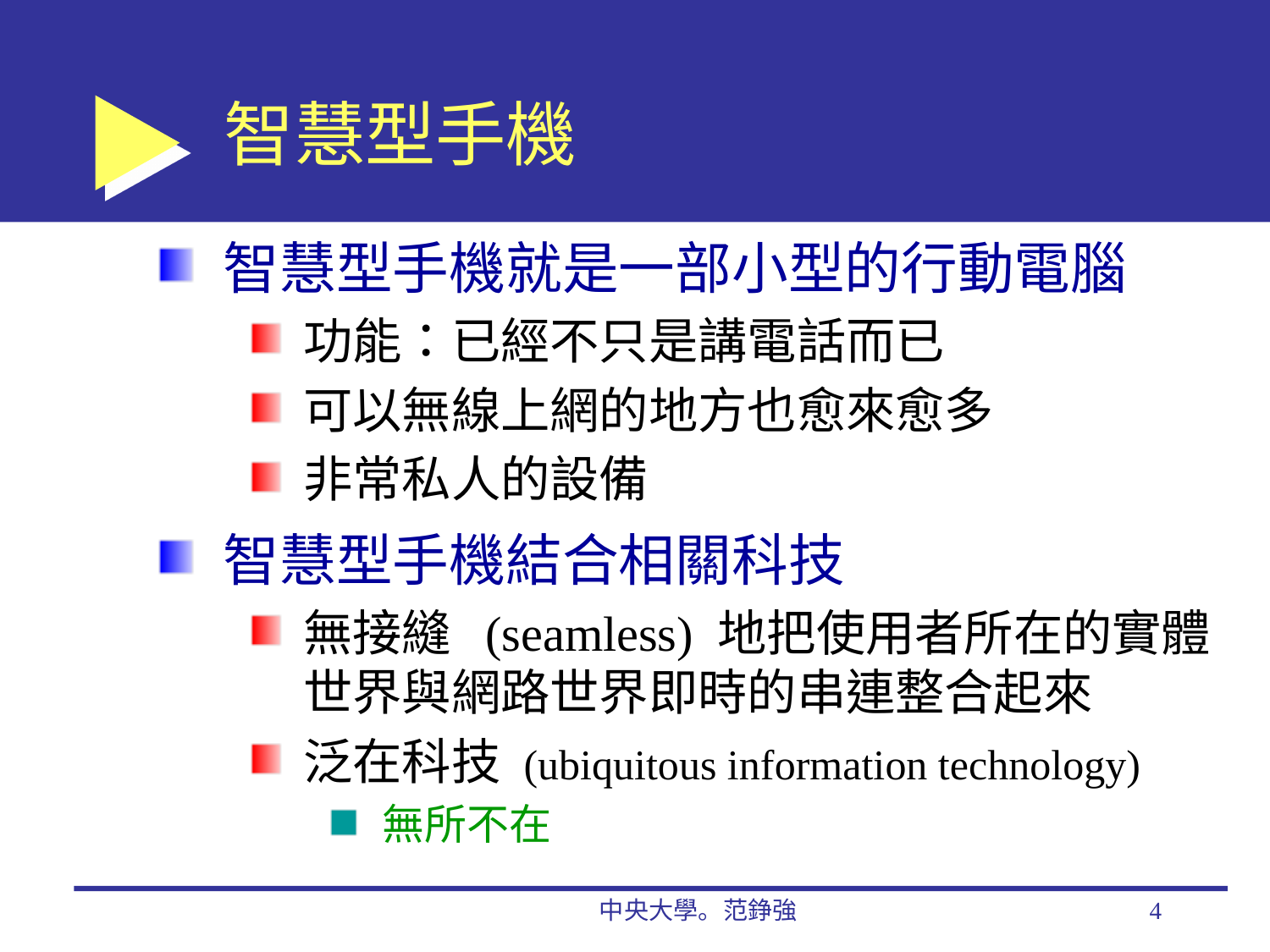

# 智慧型手機
智慧型手機就是一部小型的行動電腦
功能：已經不只是講電話而已
可以無線上網的地方也愈來愈多
非常私人的設備
智慧型手機結合相關科技
無接縫  (seamless) 地把使用者所在的實體世界與網路世界即時的串連整合起來
泛在科技 (ubiquitous information technology)
無所不在

中央大學。范錚強
4